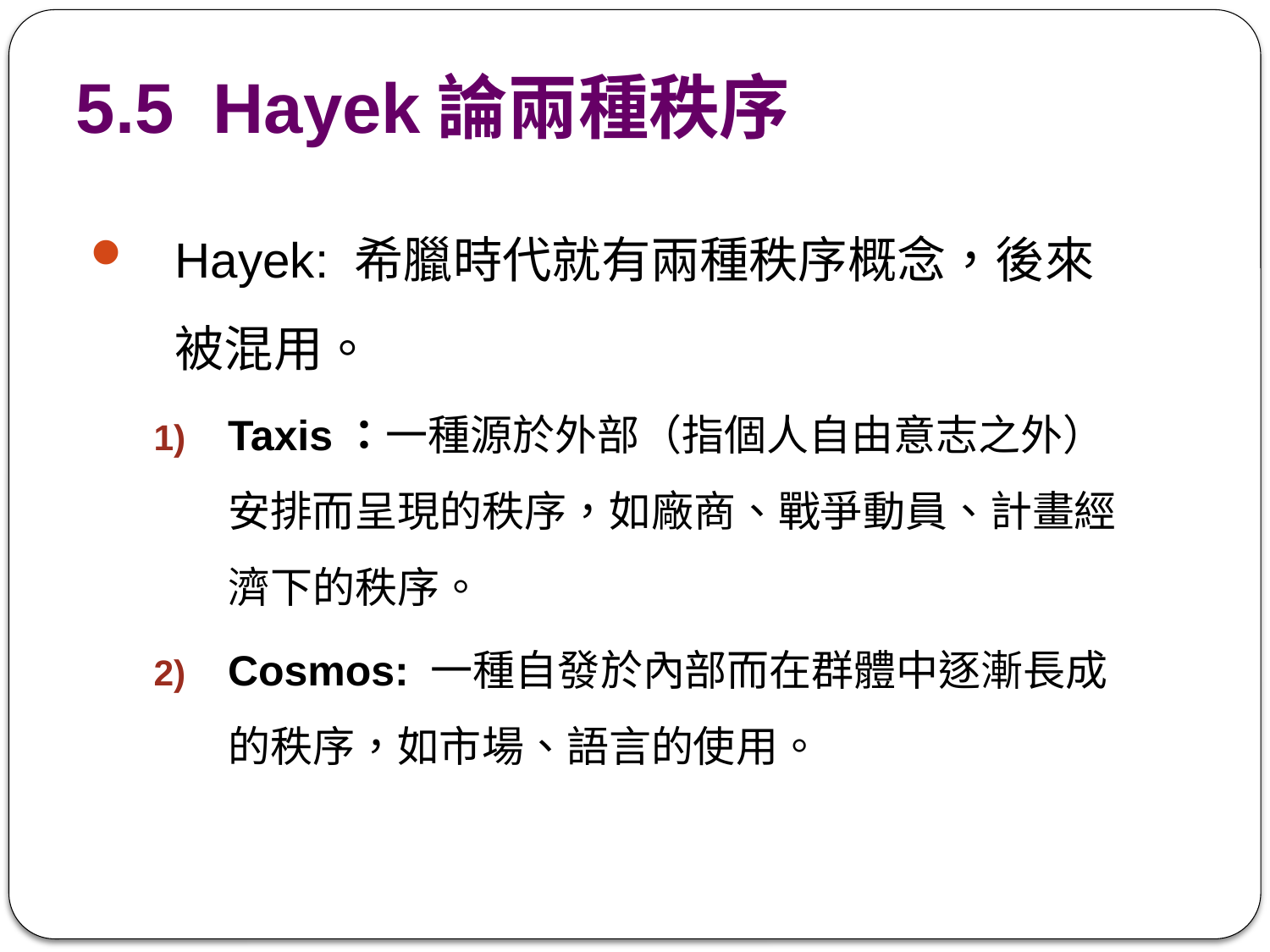

# 5.5  Hayek論兩種秩序
Hayek: 希臘時代就有兩種秩序概念，後來被混用。
Taxis：一種源於外部（指個人自由意志之外）安排而呈現的秩序，如廠商、戰爭動員、計畫經濟下的秩序。
Cosmos: 一種自發於內部而在群體中逐漸長成的秩序，如市場、語言的使用。
48